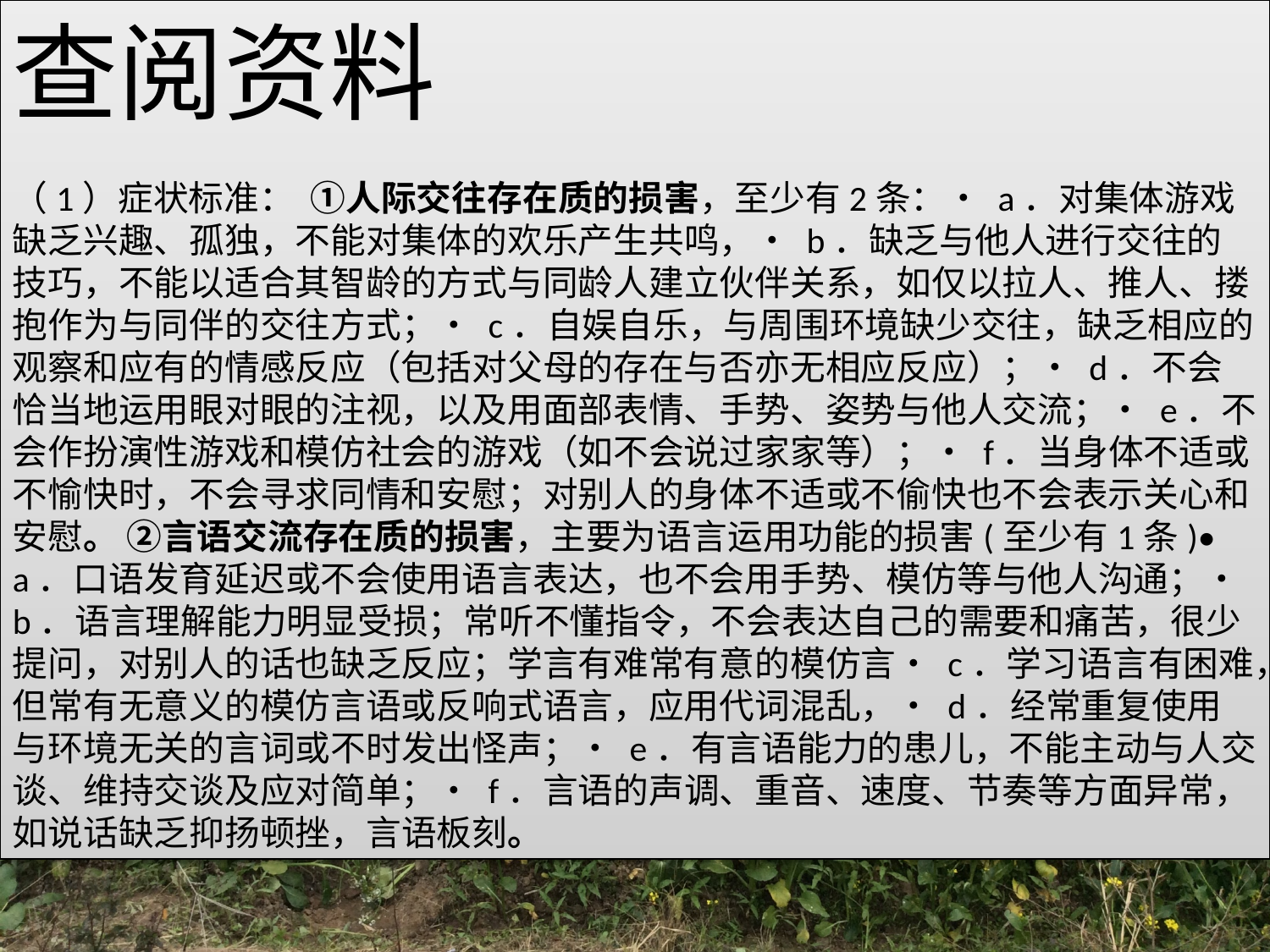

查阅资料

（1）症状标准：  ①人际交往存在质的损害，至少有2条：• a．对集体游戏缺乏兴趣、孤独，不能对集体的欢乐产生共鸣，• b．缺乏与他人进行交往的技巧，不能以适合其智龄的方式与同龄人建立伙伴关系，如仅以拉人、推人、搂抱作为与同伴的交往方式；• c．自娱自乐，与周围环境缺少交往，缺乏相应的观察和应有的情感反应（包括对父母的存在与否亦无相应反应）；• d．不会恰当地运用眼对眼的注视，以及用面部表情、手势、姿势与他人交流；• e．不会作扮演性游戏和模仿社会的游戏（如不会说过家家等）；• f．当身体不适或不愉快时，不会寻求同情和安慰；对别人的身体不适或不偷快也不会表示关心和安慰。 ②言语交流存在质的损害，主要为语言运用功能的损害(至少有1条)• a．口语发育延迟或不会使用语言表达，也不会用手势、模仿等与他人沟通；• b．语言理解能力明显受损；常听不懂指令，不会表达自己的需要和痛苦，很少提问，对别人的话也缺乏反应；学言有难常有意的模仿言• c．学习语言有困难，但常有无意义的模仿言语或反响式语言，应用代词混乱，• d．经常重复使用与环境无关的言词或不时发出怪声；• e．有言语能力的患儿，不能主动与人交谈、维持交谈及应对简单；• f．言语的声调、重音、速度、节奏等方面异常，如说话缺乏抑扬顿挫，言语板刻。